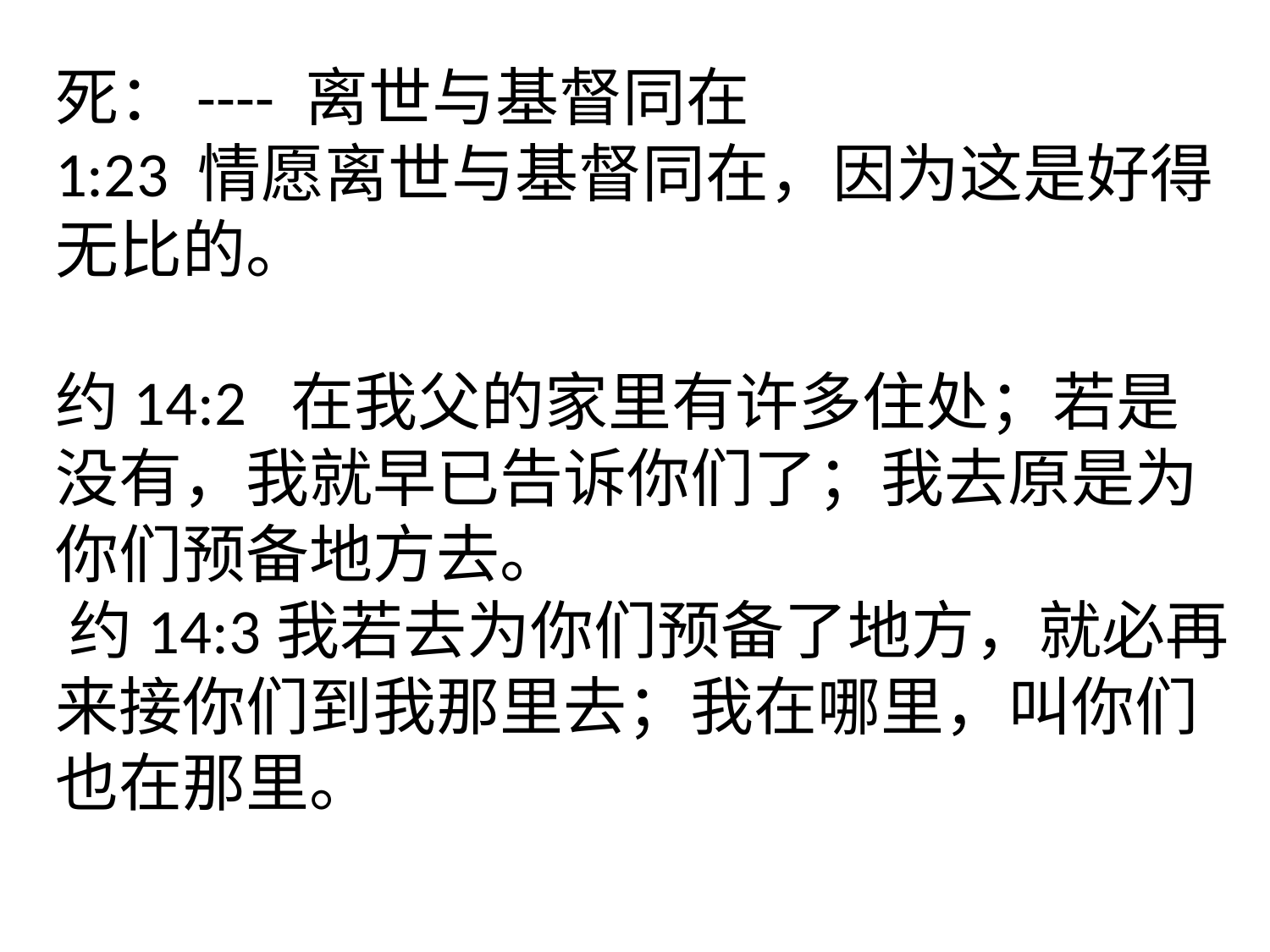

# 死：---- 离世与基督同在 1:23 情愿离世与基督同在，因为这是好得无比的。 约14:2  在我父的家里有许多住处；若是没有，我就早已告诉你们了；我去原是为你们预备地方去。    约14:3我若去为你们预备了地方，就必再来接你们到我那里去；我在哪里，叫你们也在那里。